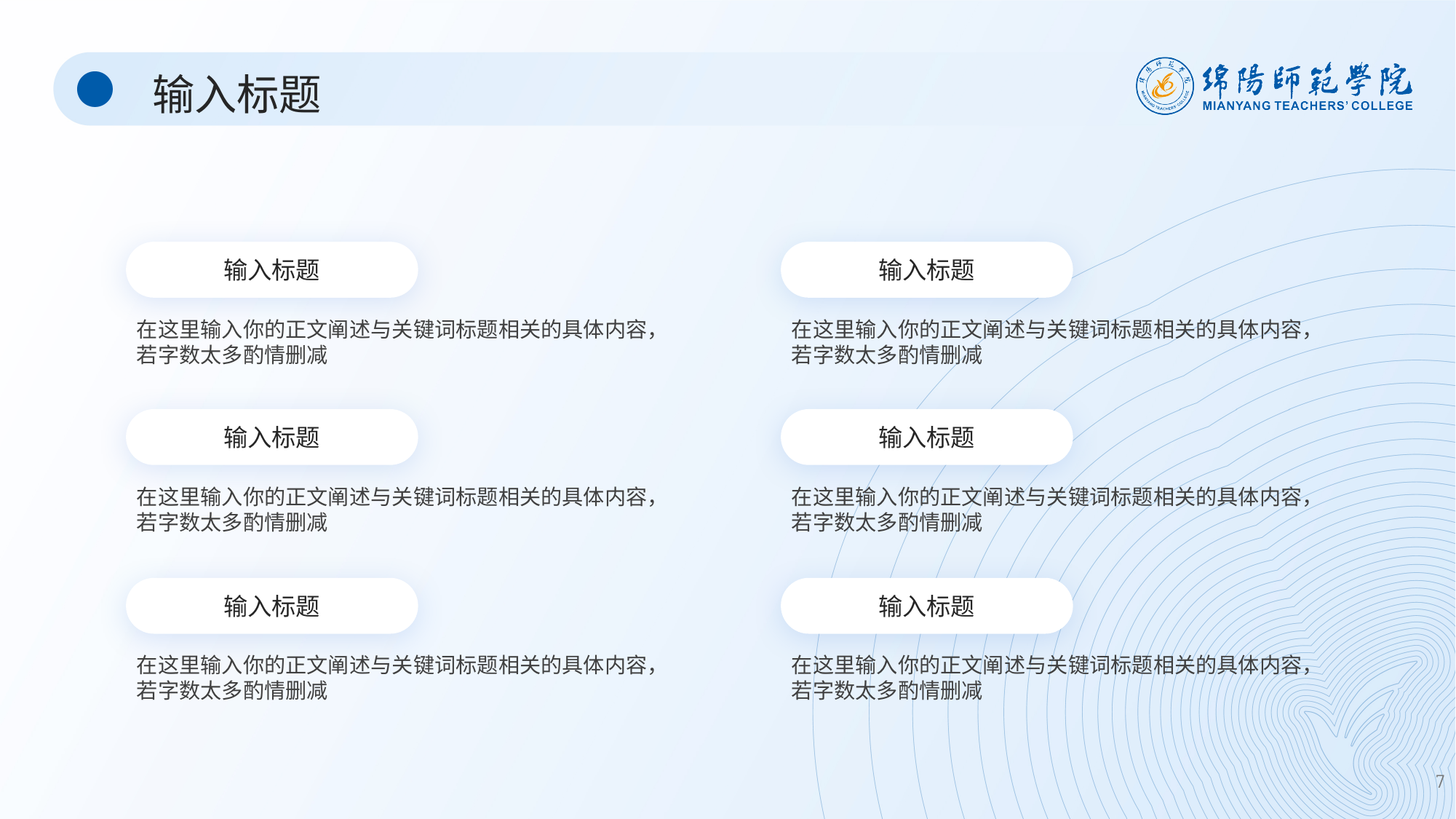

输入标题
输入标题
输入标题
在这里输入你的正文阐述与关键词标题相关的具体内容，若字数太多酌情删减
在这里输入你的正文阐述与关键词标题相关的具体内容，若字数太多酌情删减
输入标题
输入标题
在这里输入你的正文阐述与关键词标题相关的具体内容，若字数太多酌情删减
在这里输入你的正文阐述与关键词标题相关的具体内容，若字数太多酌情删减
输入标题
输入标题
在这里输入你的正文阐述与关键词标题相关的具体内容，若字数太多酌情删减
在这里输入你的正文阐述与关键词标题相关的具体内容，若字数太多酌情删减
7